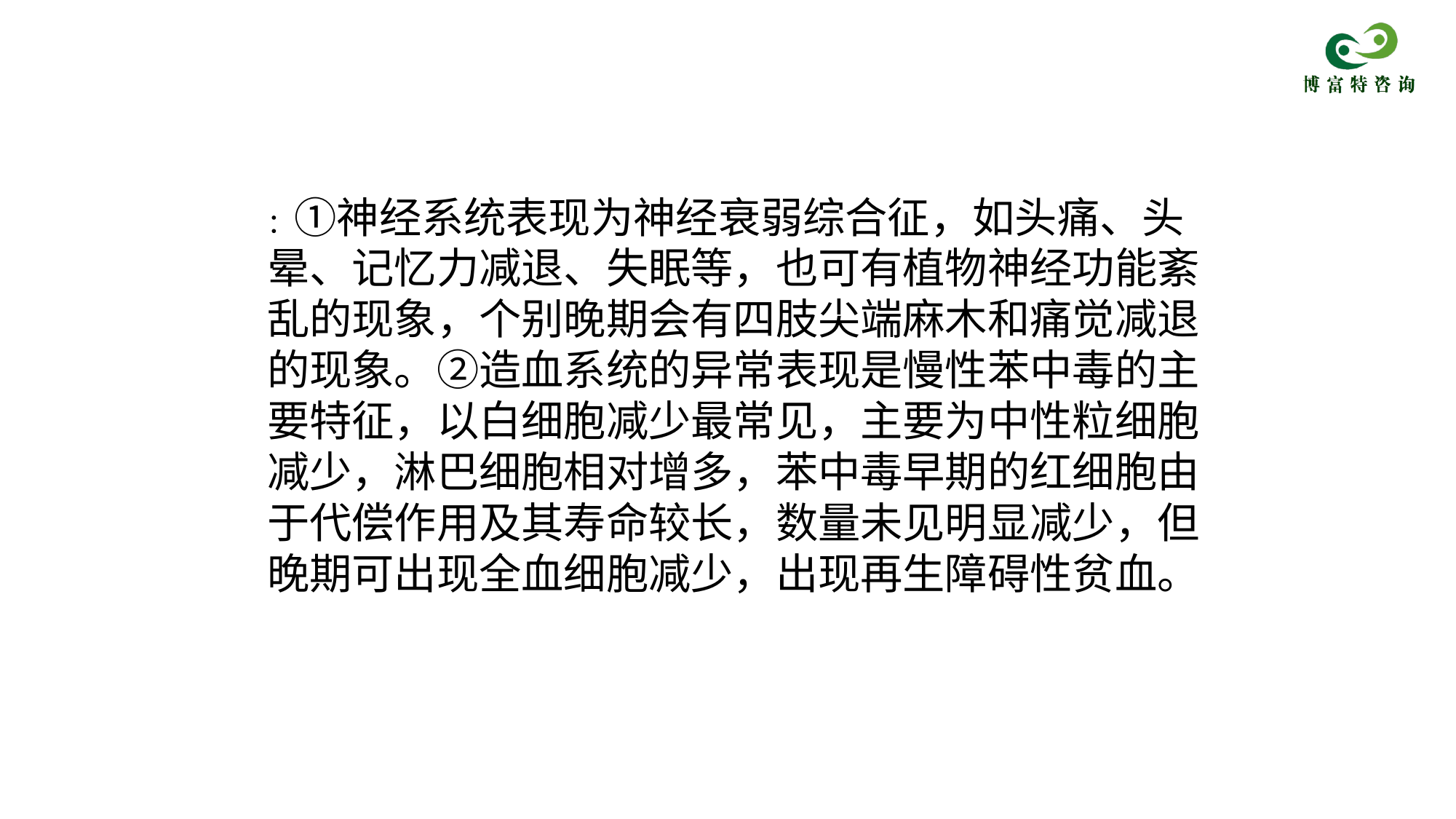

：①神经系统表现为神经衰弱综合征，如头痛、头晕、记忆力减退、失眠等，也可有植物神经功能紊乱的现象，个别晚期会有四肢尖端麻木和痛觉减退的现象。②造血系统的异常表现是慢性苯中毒的主要特征，以白细胞减少最常见，主要为中性粒细胞减少，淋巴细胞相对增多，苯中毒早期的红细胞由于代偿作用及其寿命较长，数量未见明显减少，但晚期可出现全血细胞减少，出现再生障碍性贫血。